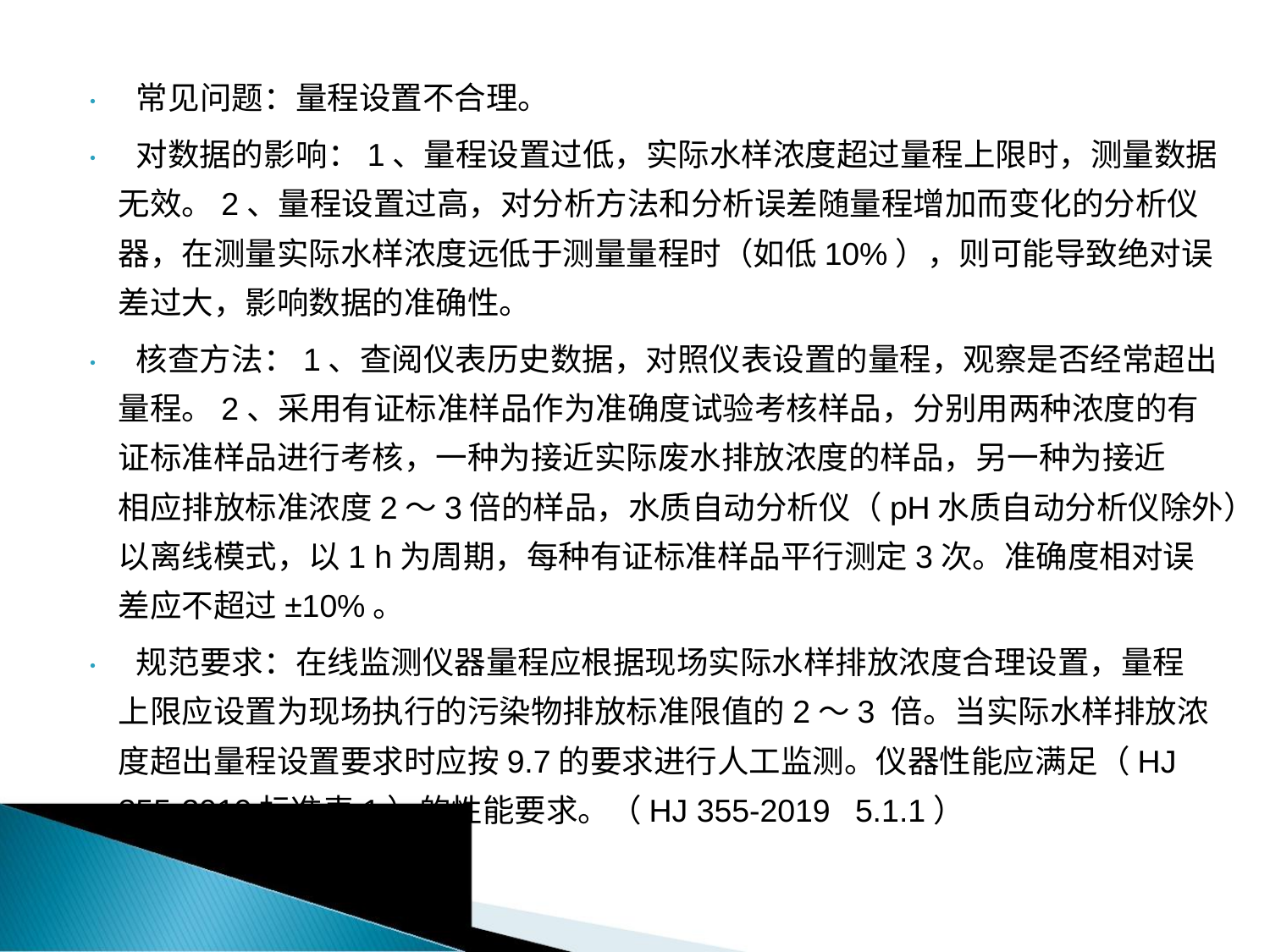

• 常见问题：量程设置不合理。
• 对数据的影响：1、量程设置过低，实际水样浓度超过量程上限时，测量数据
无效。2、量程设置过高，对分析方法和分析误差随量程增加而变化的分析仪
器，在测量实际水样浓度远低于测量量程时（如低10%），则可能导致绝对误
差过大，影响数据的准确性。
• 核查方法：1、查阅仪表历史数据，对照仪表设置的量程，观察是否经常超出
量程。2、采用有证标准样品作为准确度试验考核样品，分别用两种浓度的有
证标准样品进行考核，一种为接近实际废水排放浓度的样品，另一种为接近
相应排放标准浓度2～3倍的样品，水质自动分析仪（pH水质自动分析仪除外）
以离线模式，以1 h为周期，每种有证标准样品平行测定3次。准确度相对误
差应不超过±10%。
• 规范要求：在线监测仪器量程应根据现场实际水样排放浓度合理设置，量程
上限应设置为现场执行的污染物排放标准限值的2～3 倍。当实际水样排放浓
度超出量程设置要求时应按9.7的要求进行人工监测。仪器性能应满足（HJ
355-2019标准表1）的性能要求。（HJ 355-2019 5.1.1）